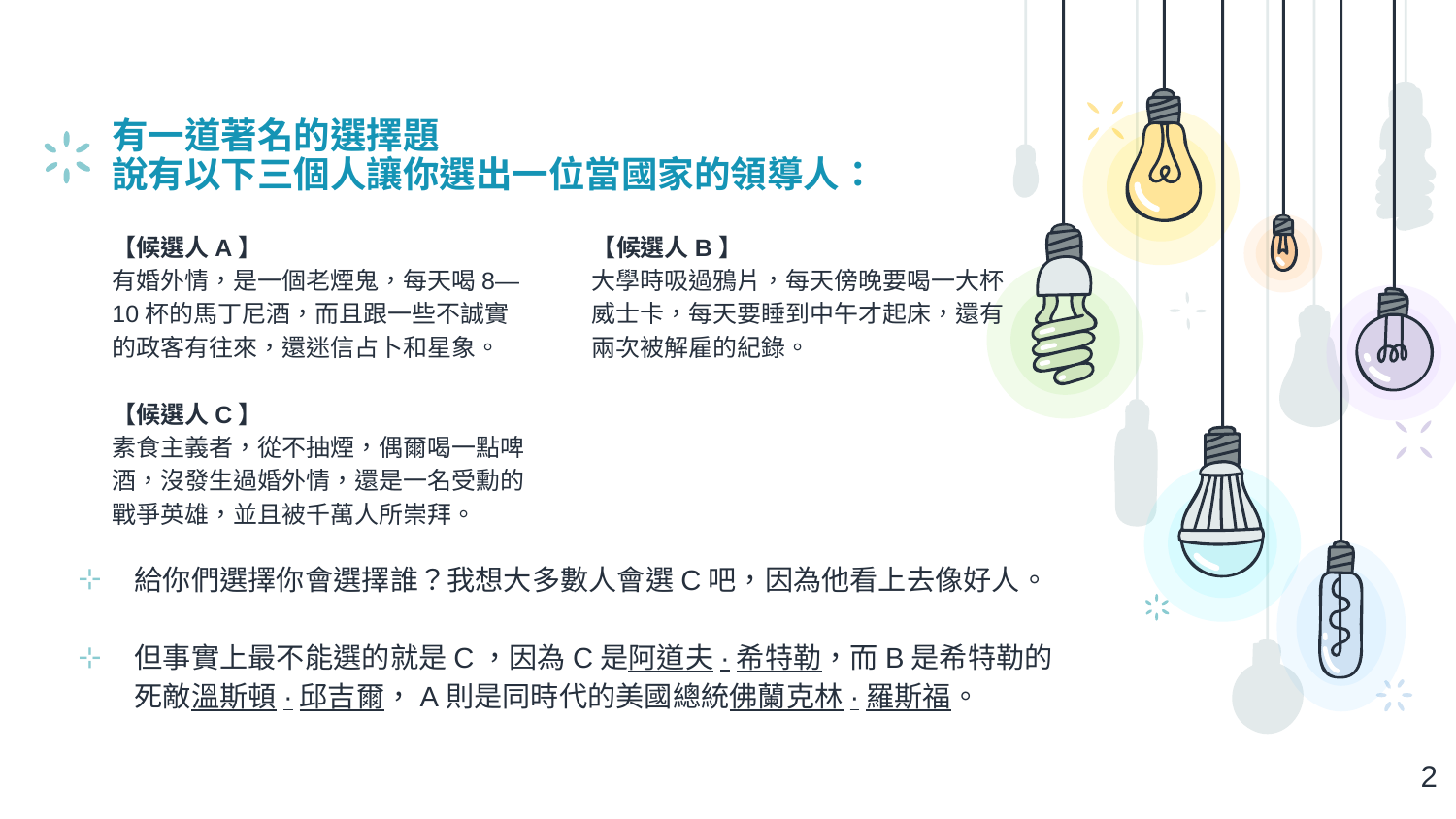

# 有一道著名的選擇題 說有以下三個人讓你選出一位當國家的領導人：
【候選人B】
大學時吸過鴉片，每天傍晚要喝一大杯威士卡，每天要睡到中午才起床，還有兩次被解雇的紀錄。
【候選人A】
有婚外情，是一個老煙鬼，每天喝8—10杯的馬丁尼酒，而且跟一些不誠實的政客有往來，還迷信占卜和星象。

【候選人C】
素食主義者，從不抽煙，偶爾喝一點啤酒，沒發生過婚外情，還是一名受勳的戰爭英雄，並且被千萬人所崇拜。

給你們選擇你會選擇誰？我想大多數人會選C吧，因為他看上去像好人。

但事實上最不能選的就是C，因為C是阿道夫·希特勒，而B是希特勒的死敵溫斯頓·邱吉爾，A則是同時代的美國總統佛蘭克林·羅斯福。
2